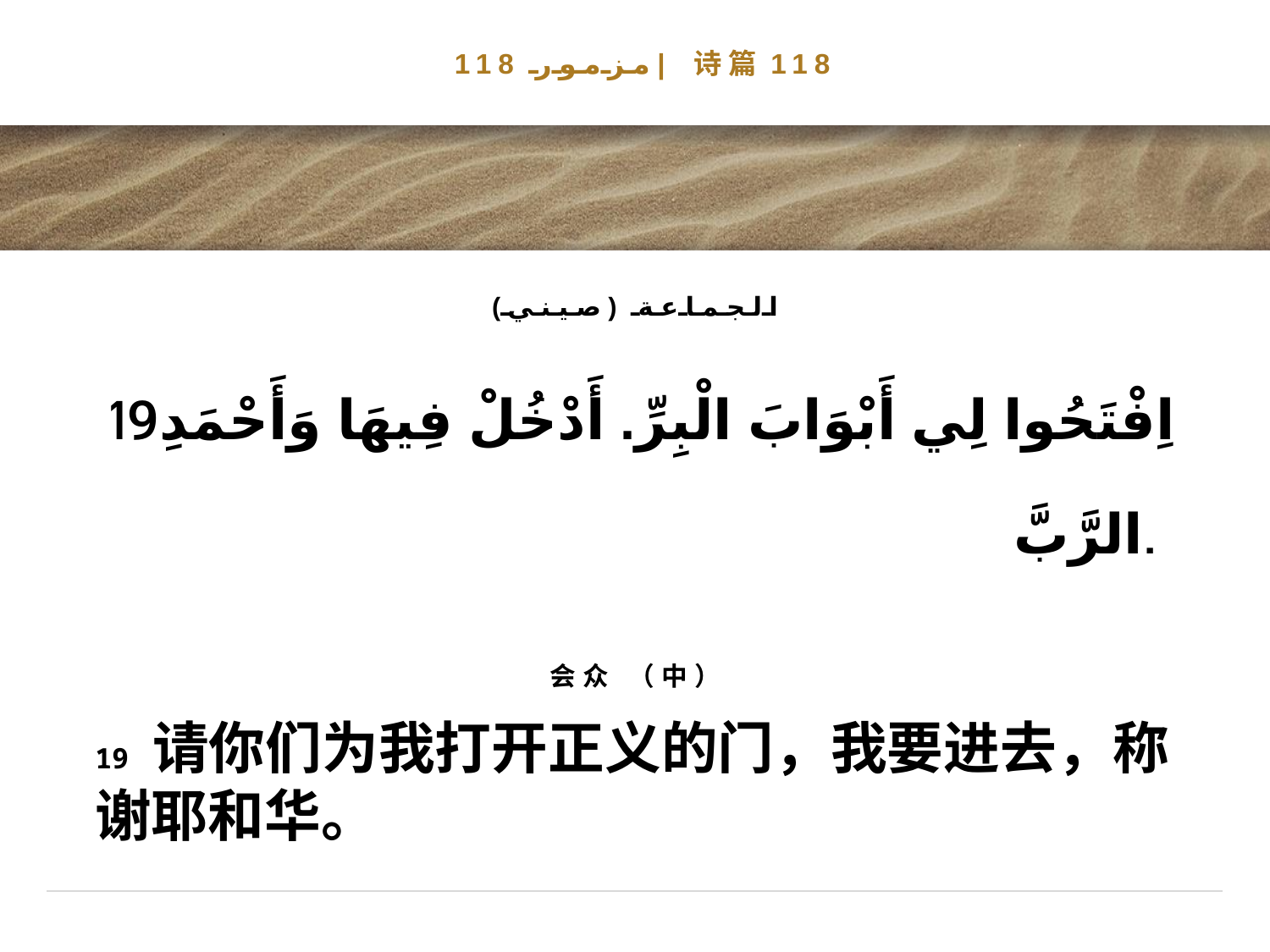

# مزمور 118| 诗篇118
الجماعة (صيني)
19اِفْتَحُوا لِي أَبْوَابَ الْبِرِّ. أَدْخُلْ فِيهَا وَأَحْمَدِ الرَّبَّ.
会众 （中）
19 请你们为我打开正义的门，我要进去，称谢耶和华。